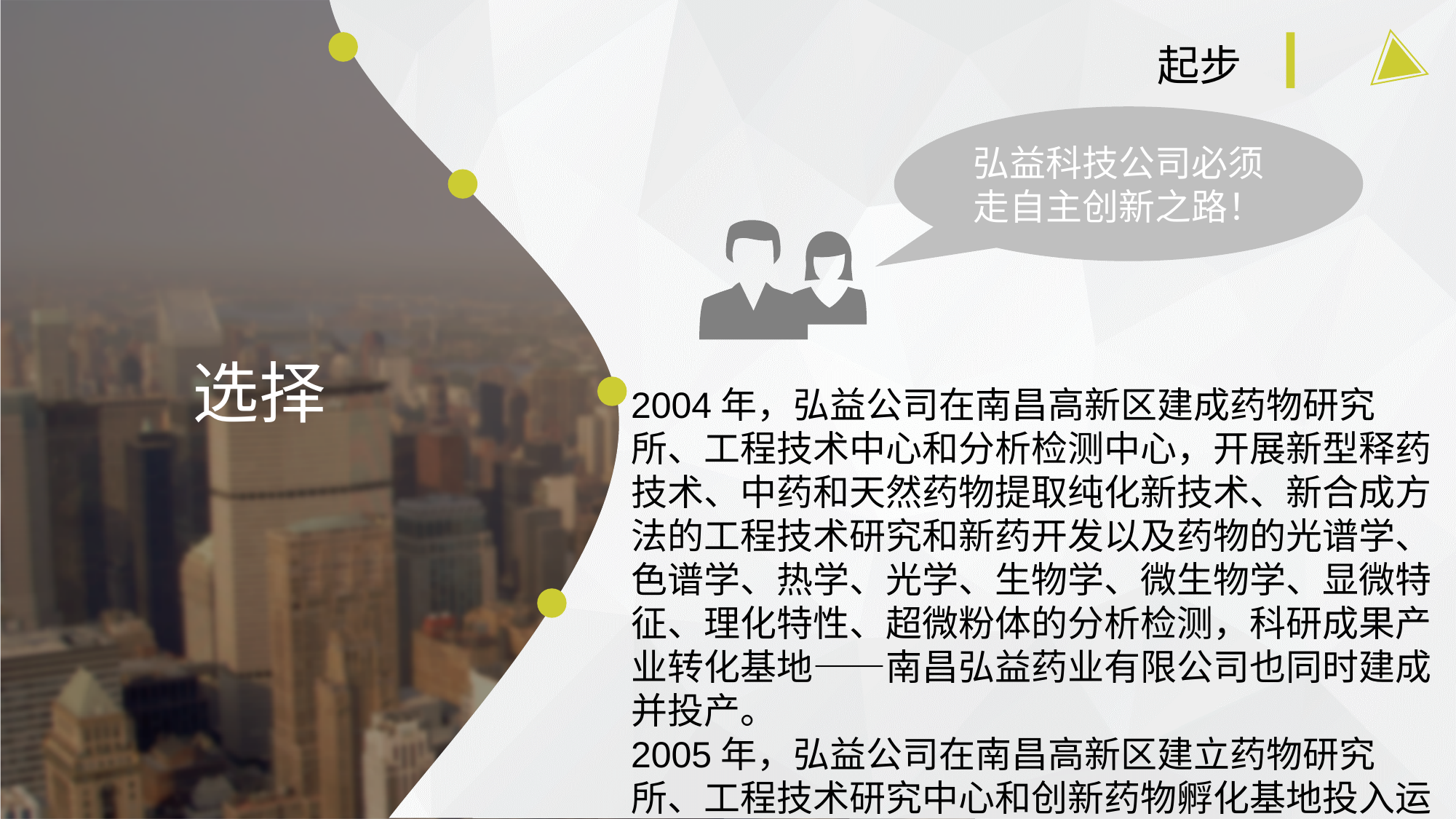

起步

弘益科技公司必须走自主创新之路！

选择
2004年，弘益公司在南昌高新区建成药物研究所、工程技术中心和分析检测中心，开展新型释药技术、中药和天然药物提取纯化新技术、新合成方法的工程技术研究和新药开发以及药物的光谱学、色谱学、热学、光学、生物学、微生物学、显微特征、理化特性、超微粉体的分析检测，科研成果产业转化基地——南昌弘益药业有限公司也同时建成并投产。
2005年，弘益公司在南昌高新区建立药物研究所、工程技术研究中心和创新药物孵化基地投入运行。